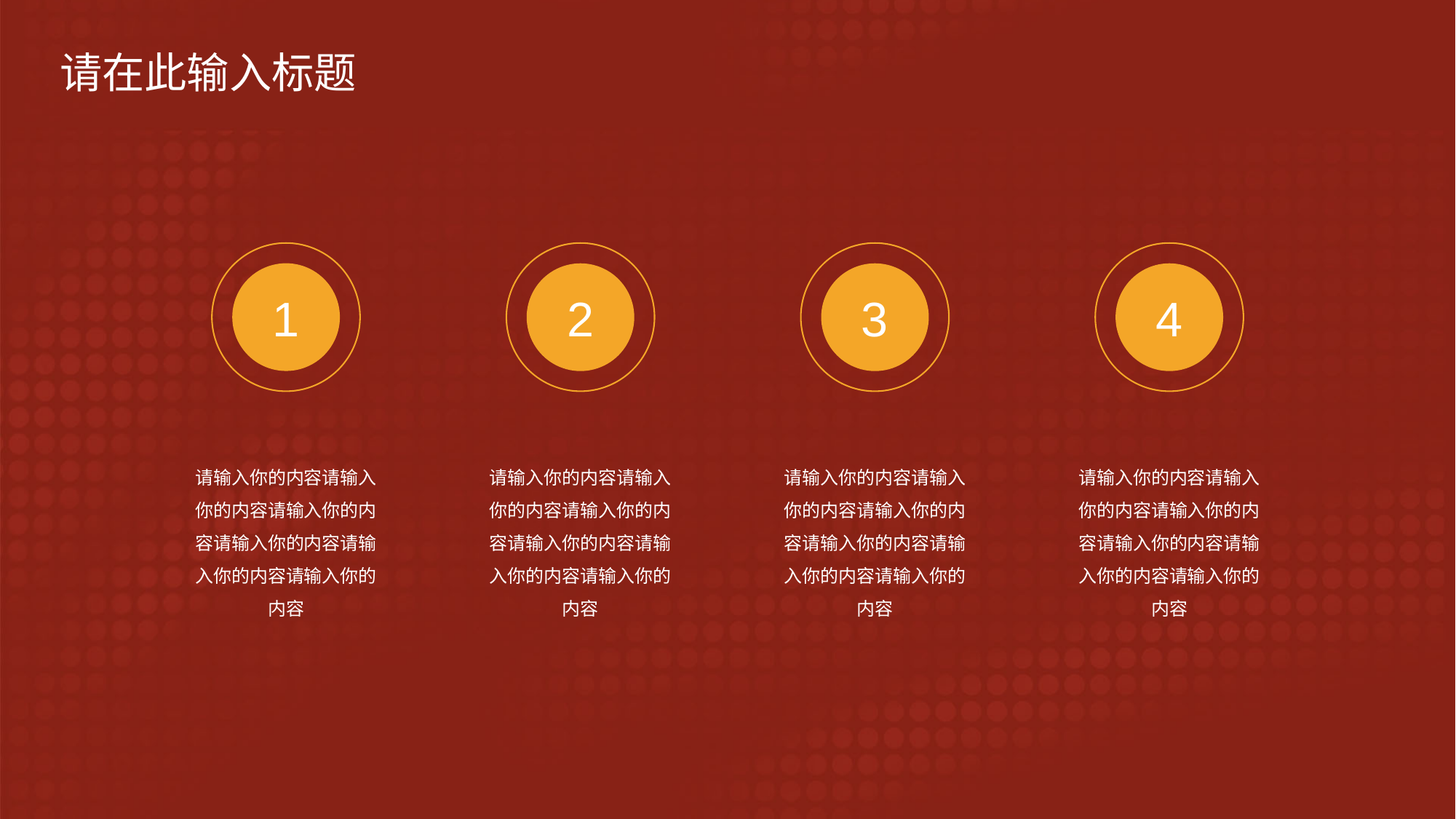

请在此输入标题

1

2

3

4
请输入你的内容请输入你的内容请输入你的内容请输入你的内容请输入你的内容请输入你的内容
请输入你的内容请输入你的内容请输入你的内容请输入你的内容请输入你的内容请输入你的内容
请输入你的内容请输入你的内容请输入你的内容请输入你的内容请输入你的内容请输入你的内容
请输入你的内容请输入你的内容请输入你的内容请输入你的内容请输入你的内容请输入你的内容